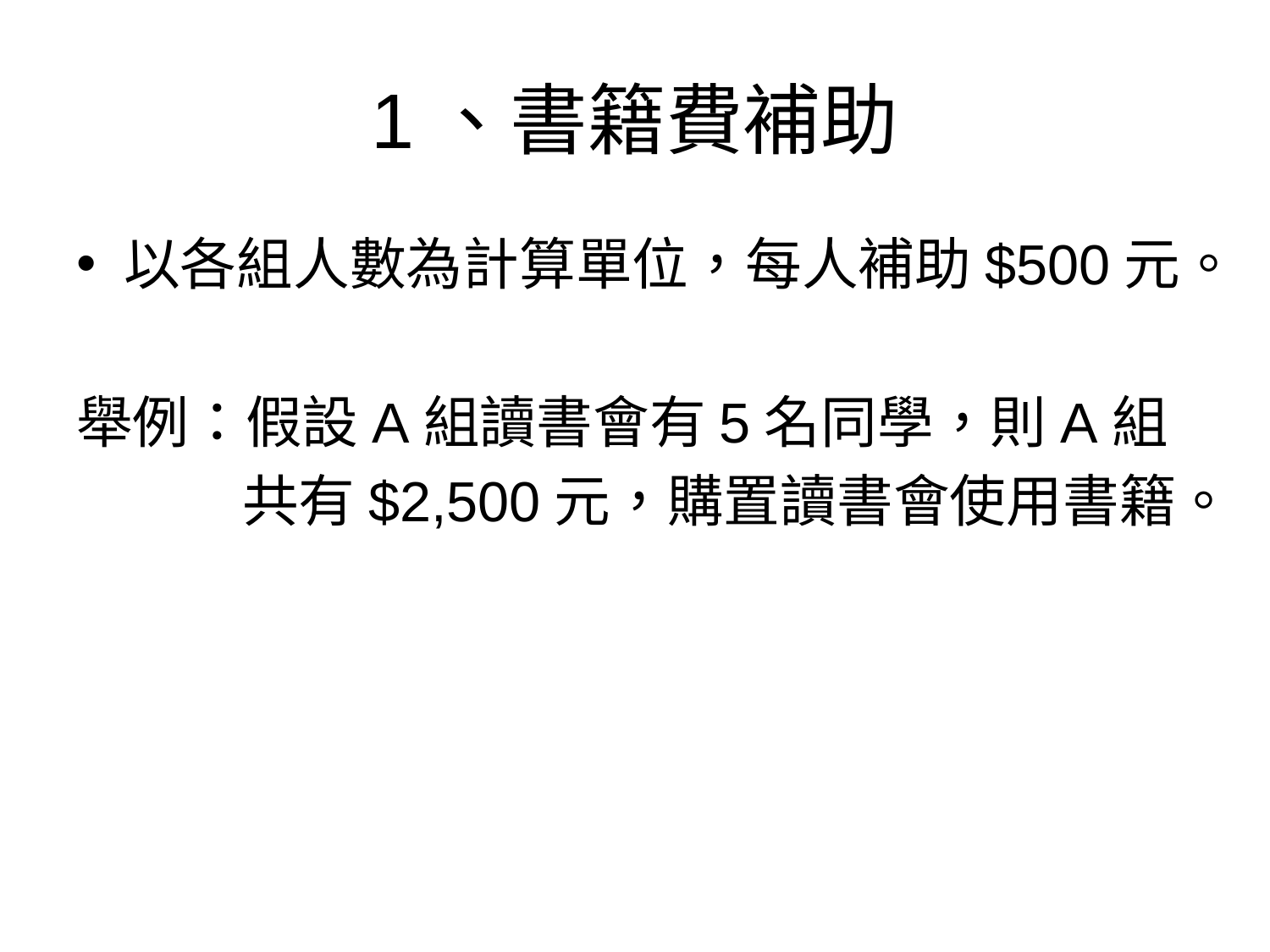

# 1、書籍費補助
以各組人數為計算單位，每人補助$500元。

舉例：假設A組讀書會有5名同學，則A組
            共有$2,500元，購置讀書會使用書籍。